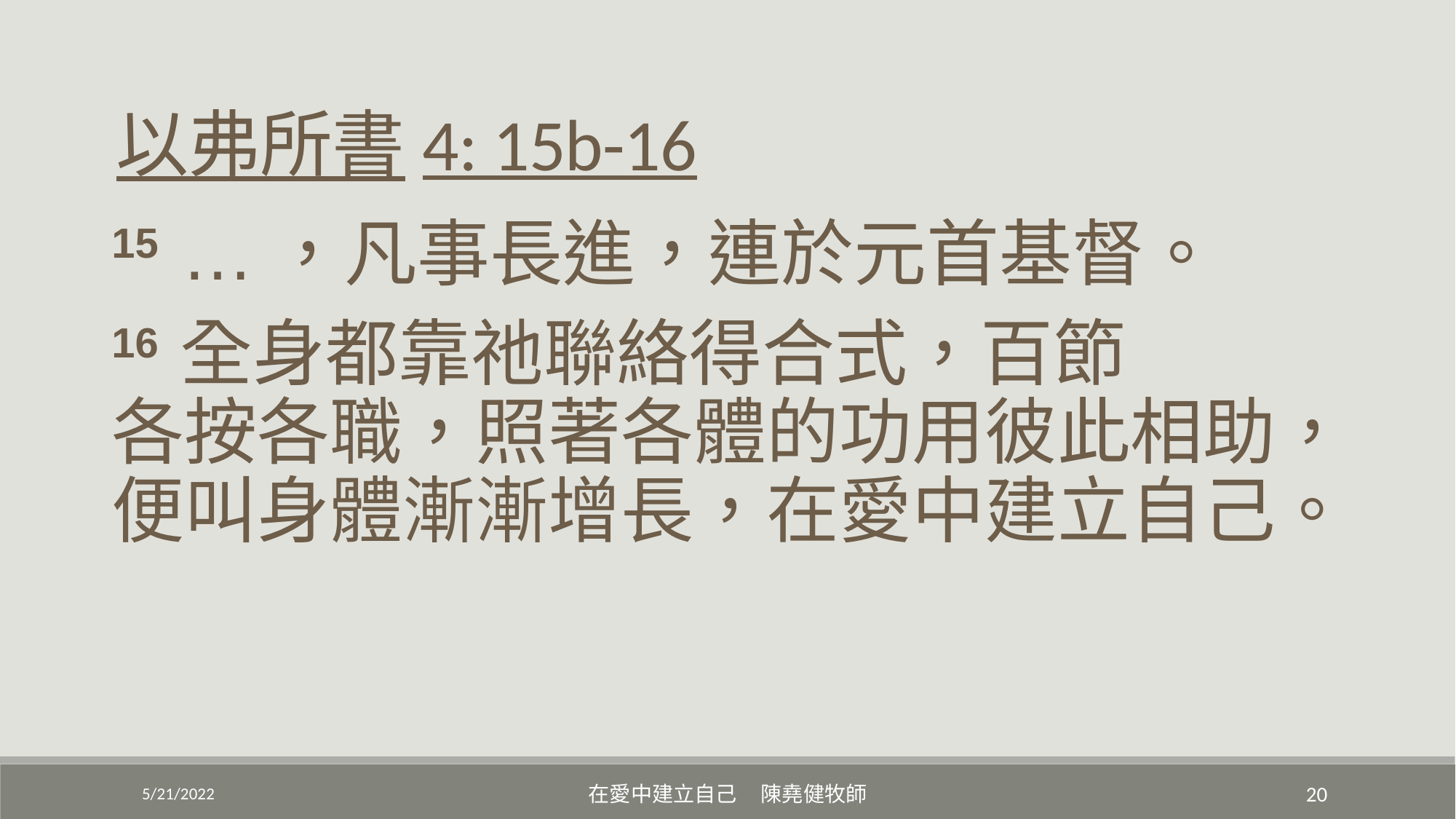

以弗所書4: 15b-16
15  …，凡事長進，連於元首基督。
16 全身都靠祂聯絡得合式，百節
各按各職，照著各體的功用彼此相助，便叫身體漸漸增長，在愛中建立自己。
5/21/2022
在愛中建立自己     陳堯健牧師
20